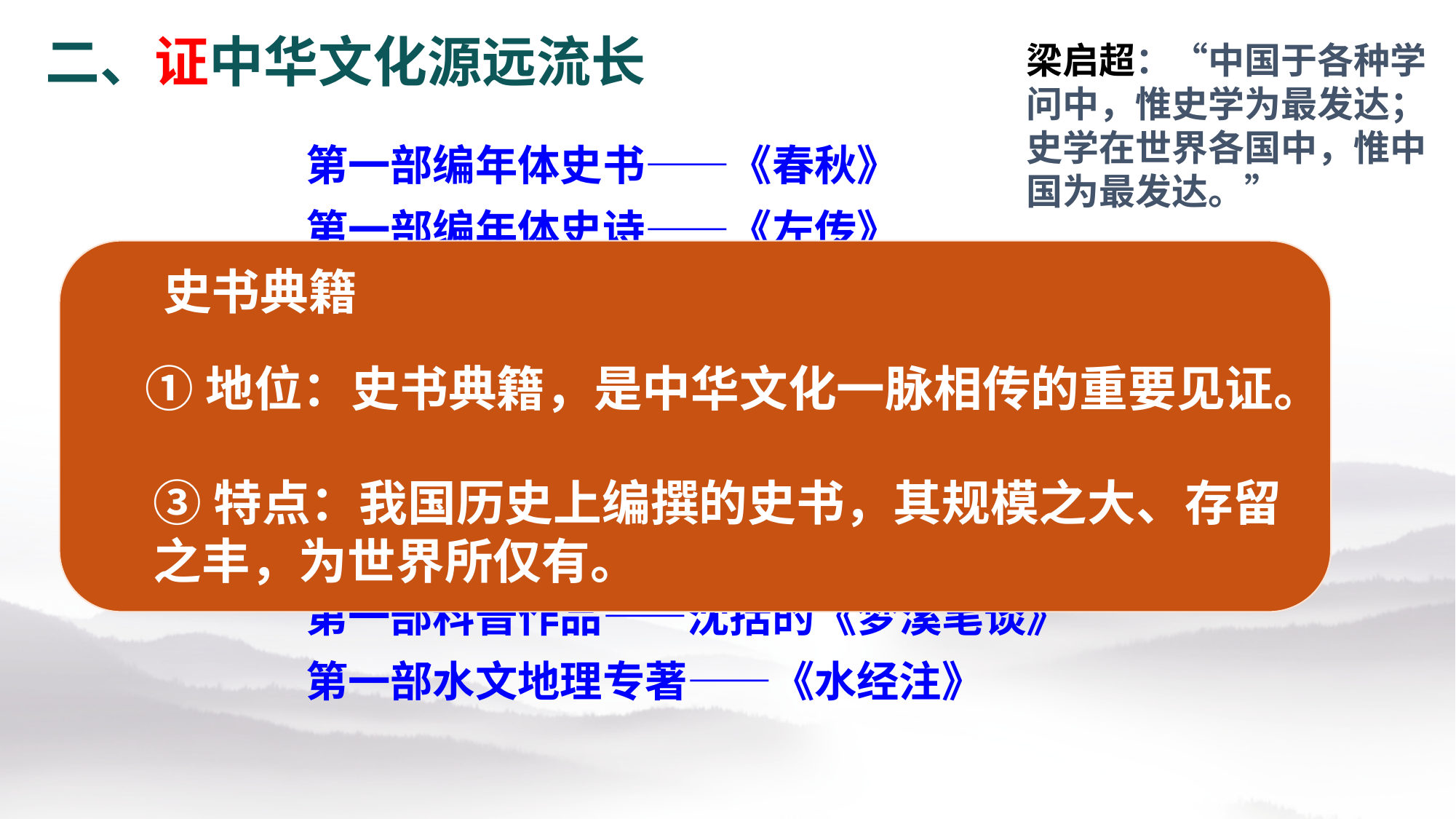

二、证中华文化源远流长
梁启超：“中国于各种学问中，惟史学为最发达；史学在世界各国中，惟中国为最发达。”
第一部编年体史书——《春秋》
第一部编年体史诗——《左传》
第一部纪传体史书——《史记》
第一部国别体史书——《国语》
第一部断代体史书——《汉书》
第一部编年体通史——《资治通鉴》
第一部军事著作——《孙子兵法》
第一部科普作品——沈括的《梦溪笔谈》
第一部水文地理专著——《水经注》

 史书典籍

①地位：史书典籍，是中华文化一脉相传的重要见证。
③特点：我国历史上编撰的史书，其规模之大、存留之丰，为世界所仅有。